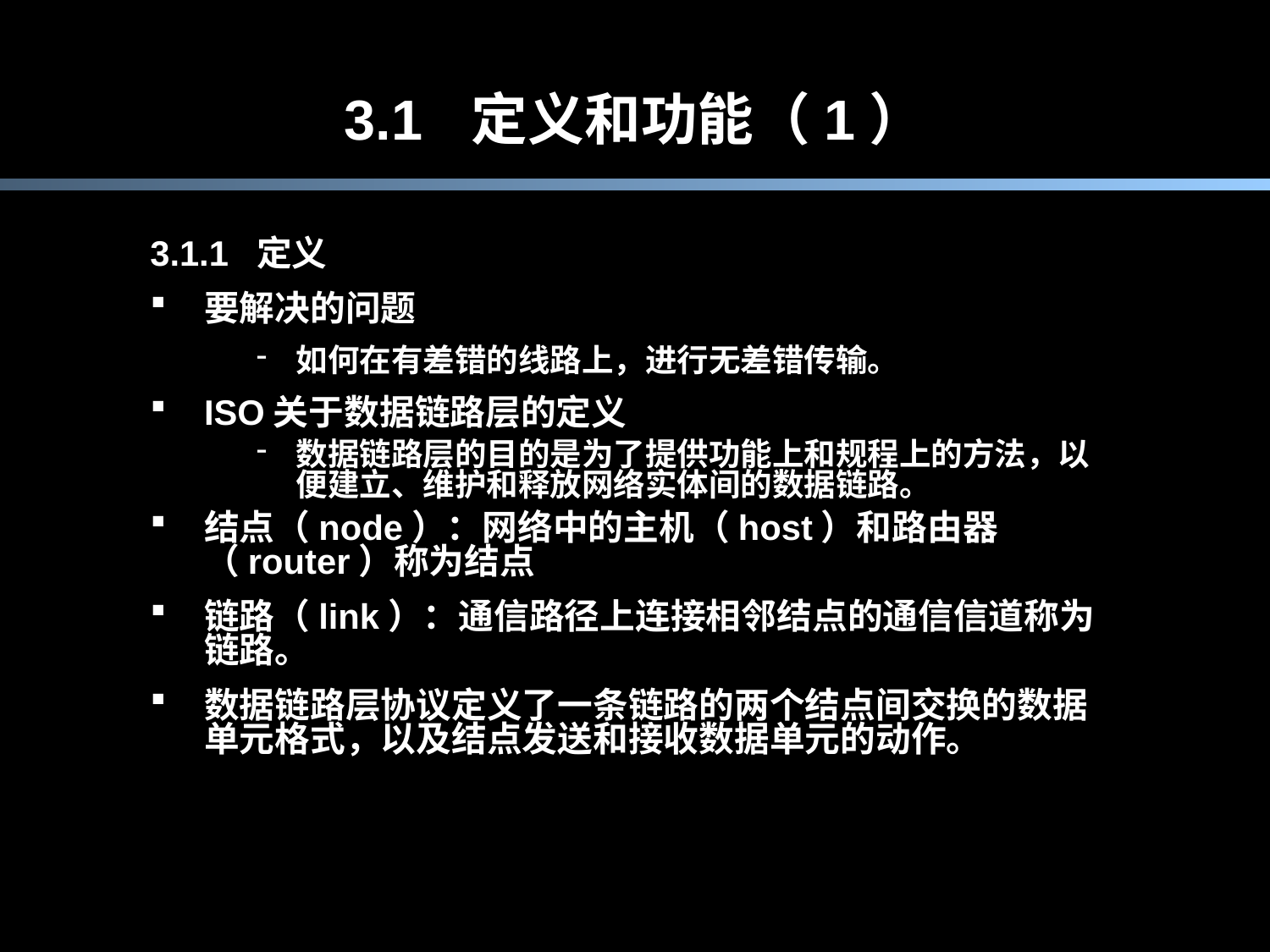

# 3.1	定义和功能（1）
3.1.1  定义
要解决的问题
如何在有差错的线路上，进行无差错传输。
ISO关于数据链路层的定义
数据链路层的目的是为了提供功能上和规程上的方法，以便建立、维护和释放网络实体间的数据链路。
结点（node）：网络中的主机（host）和路由器（router）称为结点
链路（link）：通信路径上连接相邻结点的通信信道称为链路。
数据链路层协议定义了一条链路的两个结点间交换的数据单元格式，以及结点发送和接收数据单元的动作。